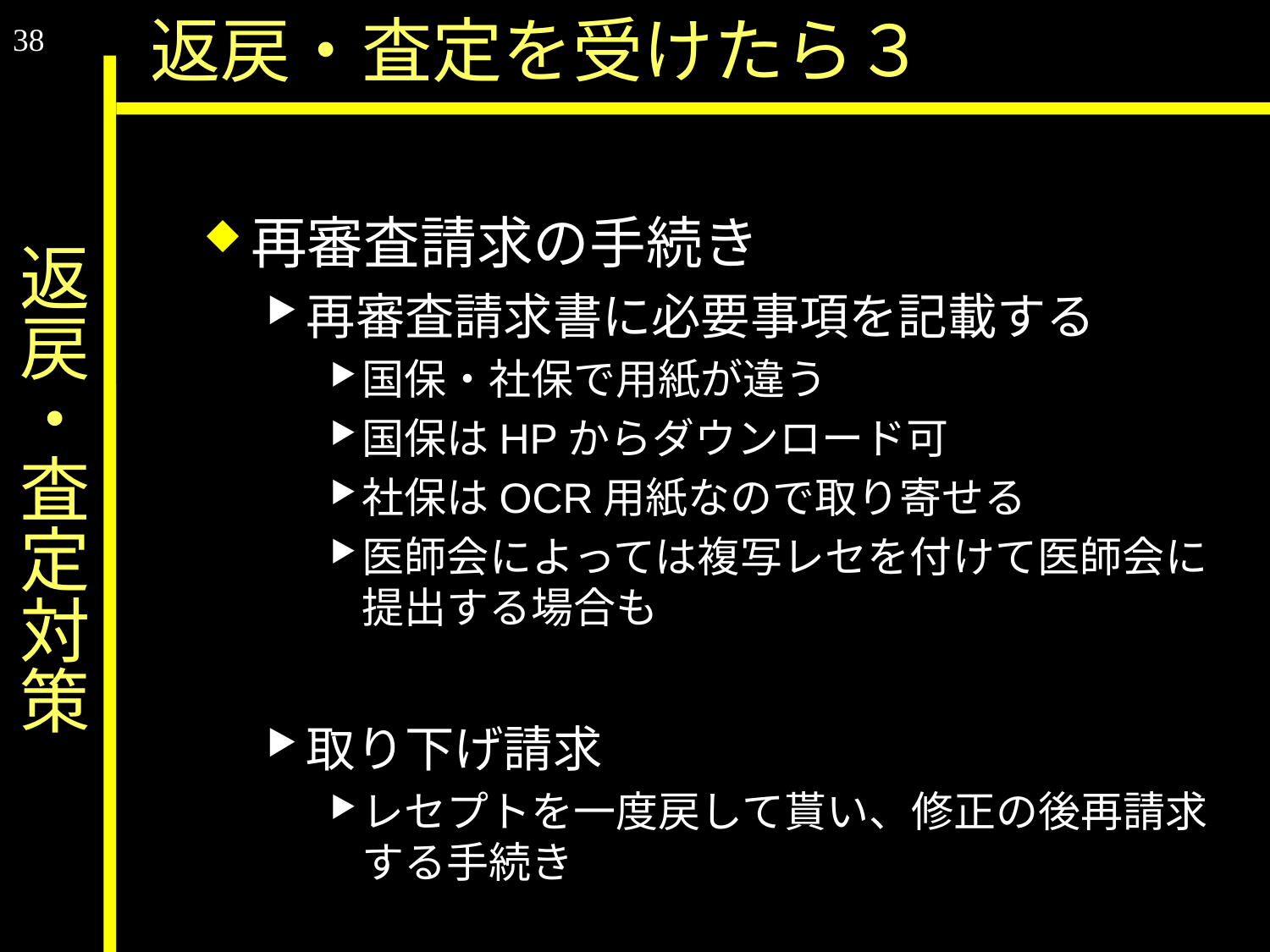

38
返戻・査定を受けたら３

# 返戻・査定対策
再審査請求の手続き
再審査請求書に必要事項を記載する
国保・社保で用紙が違う
国保はHPからダウンロード可
社保はOCR用紙なので取り寄せる
医師会によっては複写レセを付けて医師会に提出する場合も

取り下げ請求
レセプトを一度戻して貰い、修正の後再請求する手続き